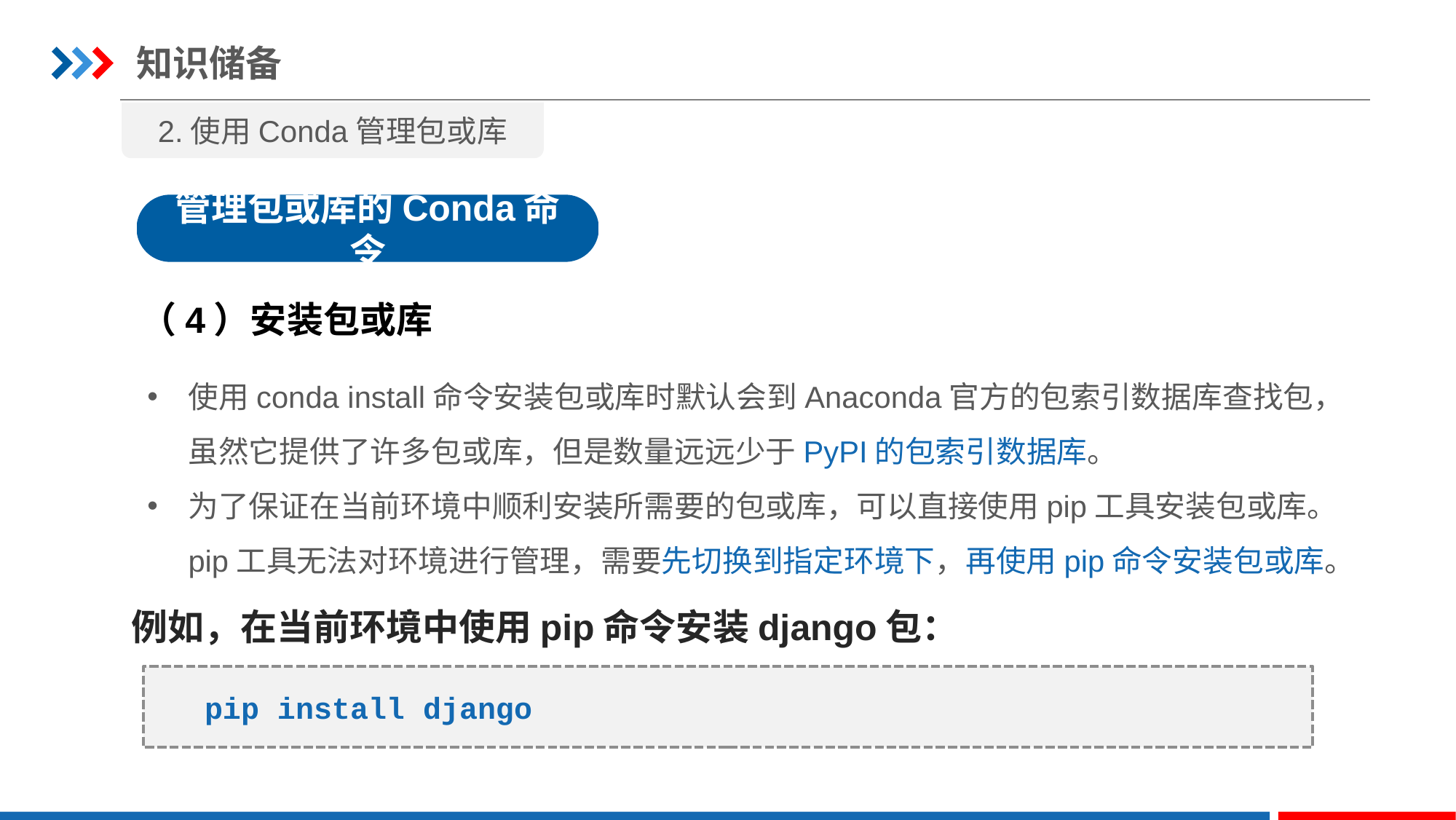

知识储备

2.使用Conda管理包或库
管理包或库的Conda命令
（4）安装包或库
使用conda install命令安装包或库时默认会到Anaconda官方的包索引数据库查找包，虽然它提供了许多包或库，但是数量远远少于PyPI的包索引数据库。
为了保证在当前环境中顺利安装所需要的包或库，可以直接使用pip工具安装包或库。pip工具无法对环境进行管理，需要先切换到指定环境下，再使用pip命令安装包或库。
例如，在当前环境中使用pip命令安装django包：

pip install django